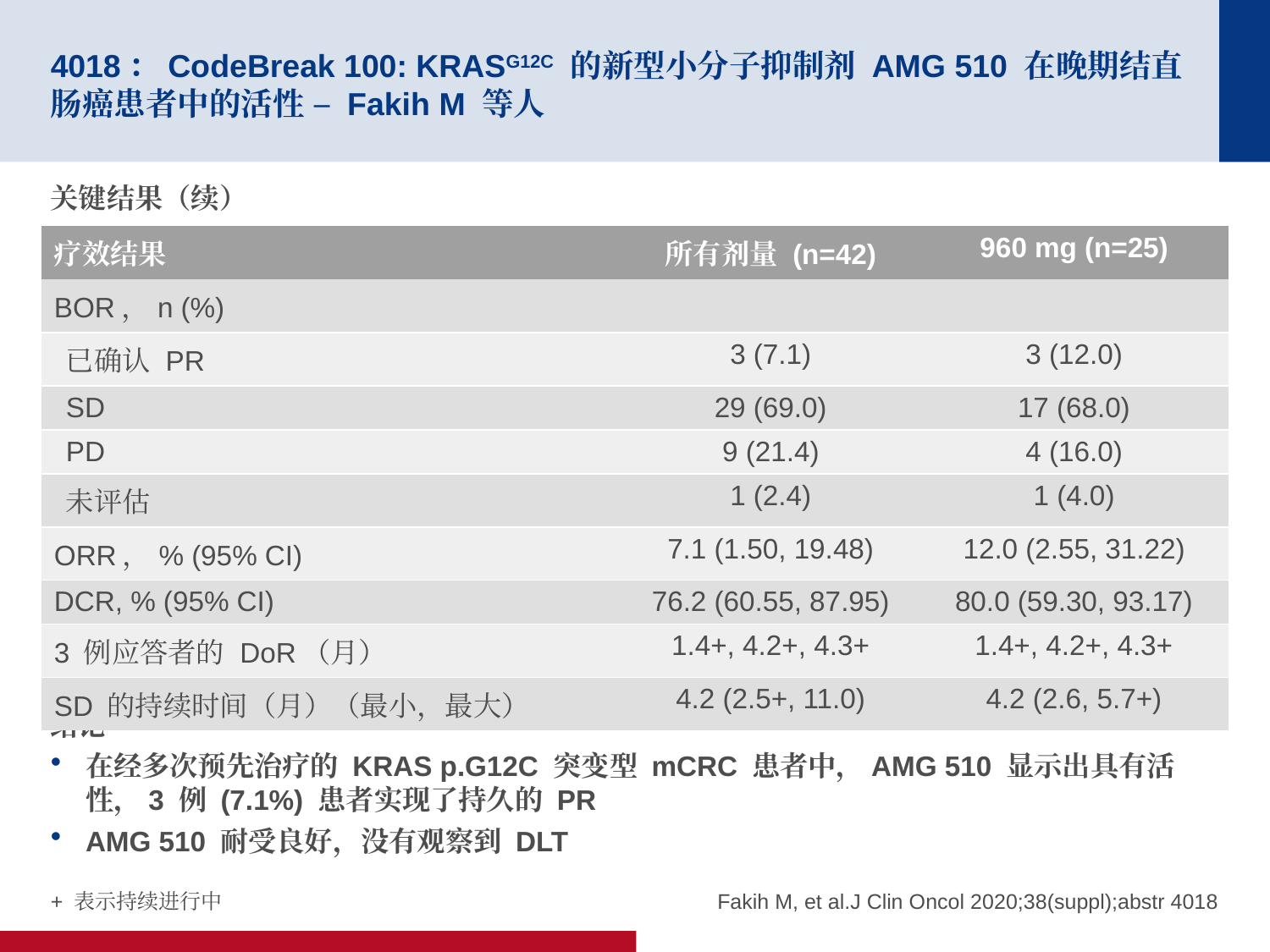

# 4018：CodeBreak 100: KRASG12C 的新型小分子抑制剂 AMG 510 在晚期结直肠癌患者中的活性 – Fakih M 等人
关键结果（续）
结论
在经多次预先治疗的 KRAS p.G12C 突变型 mCRC 患者中，AMG 510 显示出具有活性，3 例 (7.1%) 患者实现了持久的 PR
AMG 510 耐受良好，没有观察到 DLT
| 疗效结果 | 所有剂量 (n=42) | 960 mg (n=25) |
| --- | --- | --- |
| BOR，n (%) |  |  |
| 已确认 PR | 3 (7.1) | 3 (12.0) |
| SD | 29 (69.0) | 17 (68.0) |
| PD | 9 (21.4) | 4 (16.0) |
| 未评估 | 1 (2.4) | 1 (4.0) |
| ORR，% (95% CI) | 7.1 (1.50, 19.48) | 12.0 (2.55, 31.22) |
| DCR, % (95% CI) | 76.2 (60.55, 87.95) | 80.0 (59.30, 93.17) |
| 3 例应答者的 DoR（月） | 1.4+, 4.2+, 4.3+ | 1.4+, 4.2+, 4.3+ |
| SD 的持续时间（月）（最小，最大） | 4.2 (2.5+, 11.0) | 4.2 (2.6, 5.7+) |
+ 表示持续进行中
Fakih M, et al.J Clin Oncol 2020;38(suppl);abstr 4018